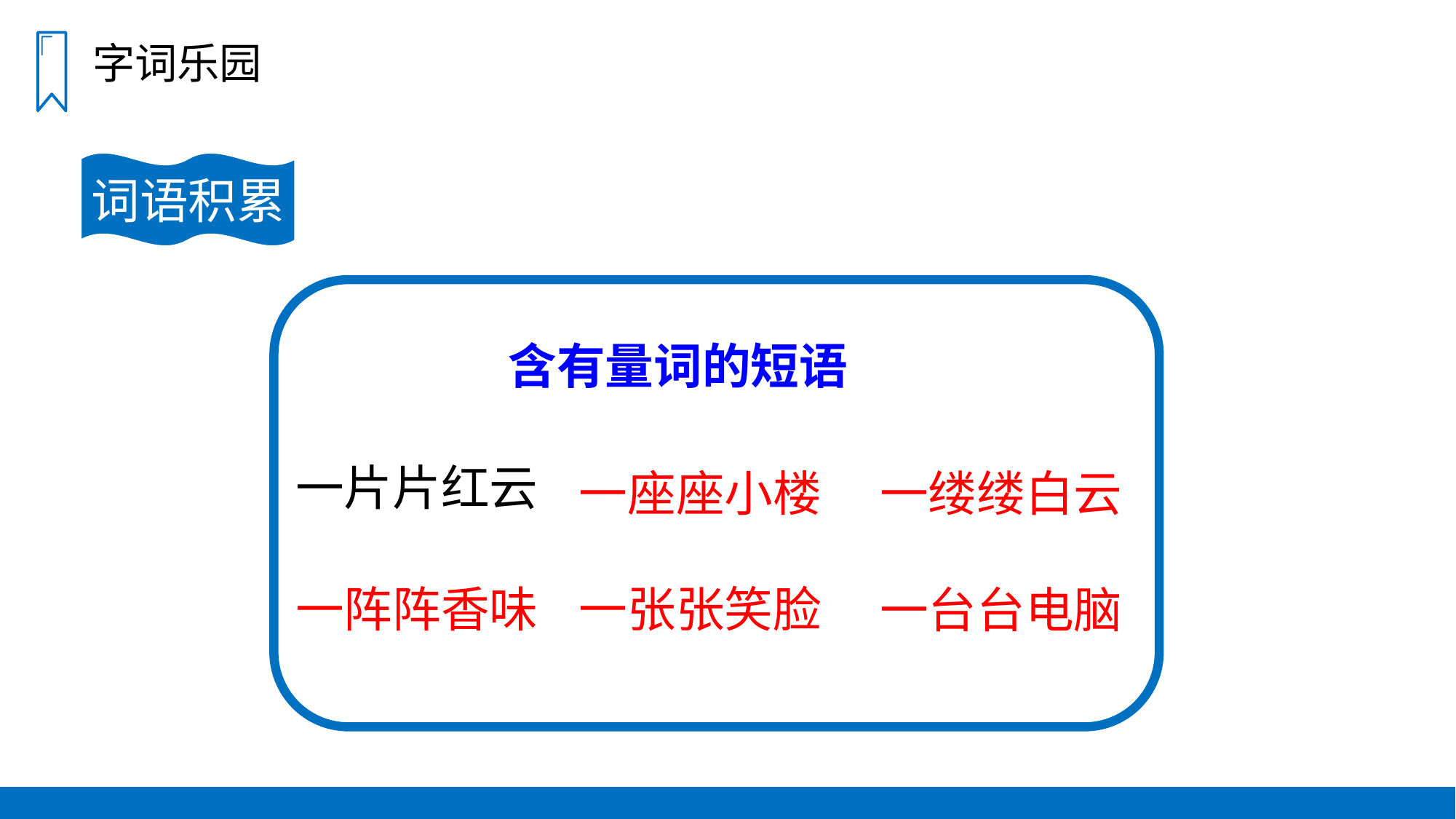

字词乐园
词语积累

含有量词的短语
一片片红云
一座座小楼
一缕缕白云
一阵阵香味
一张张笑脸
一台台电脑